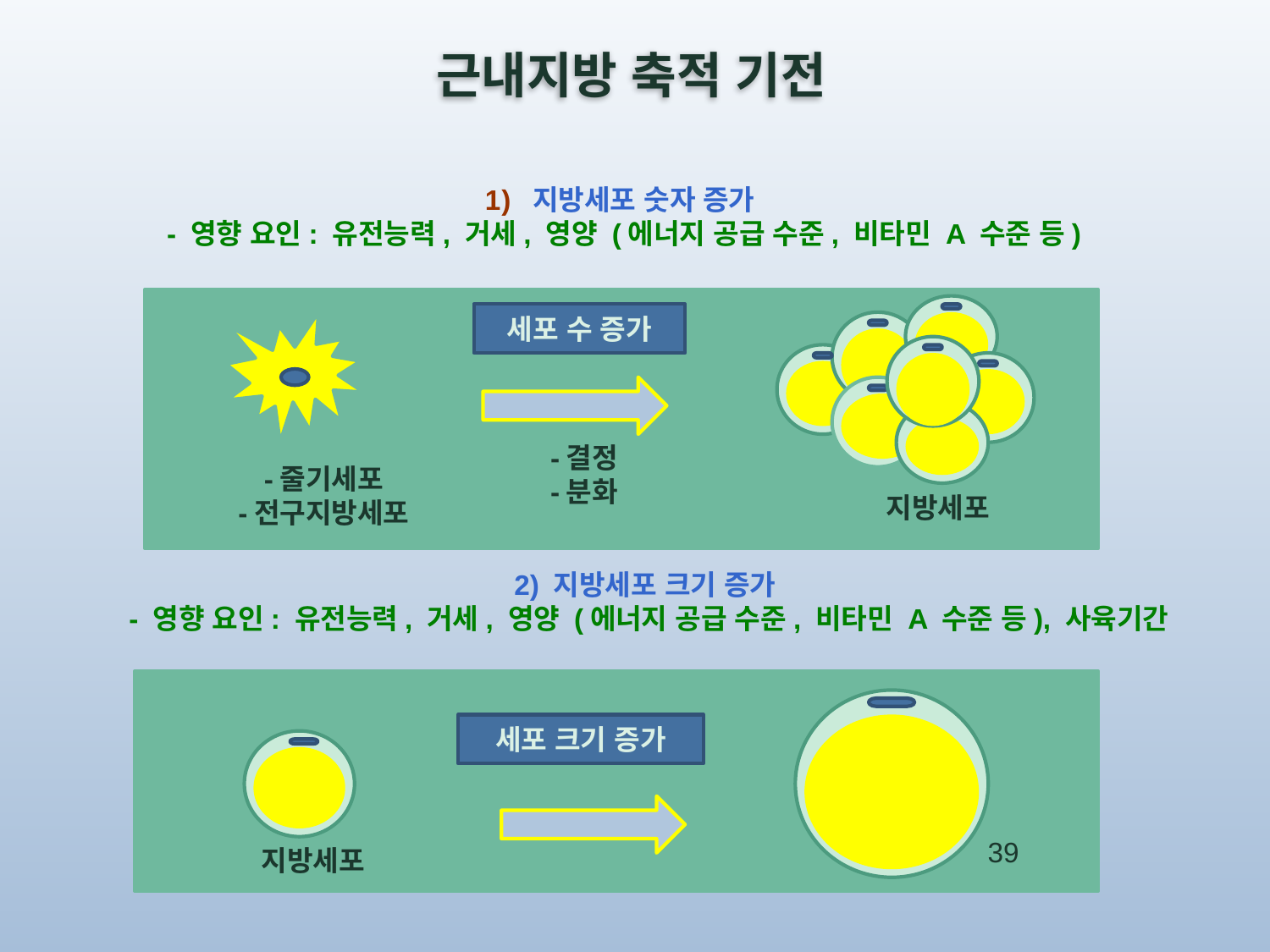

근내지방 축적 기전
지방세포 숫자 증가
 - 영향 요인: 유전능력, 거세, 영양 (에너지 공급 수준, 비타민 A 수준 등)

세포 수 증가

-결정
-분화
-줄기세포
-전구지방세포
지방세포
2) 지방세포 크기 증가
 - 영향 요인: 유전능력, 거세, 영양 (에너지 공급 수준, 비타민 A 수준 등), 사육기간

세포 크기 증가

39
지방세포